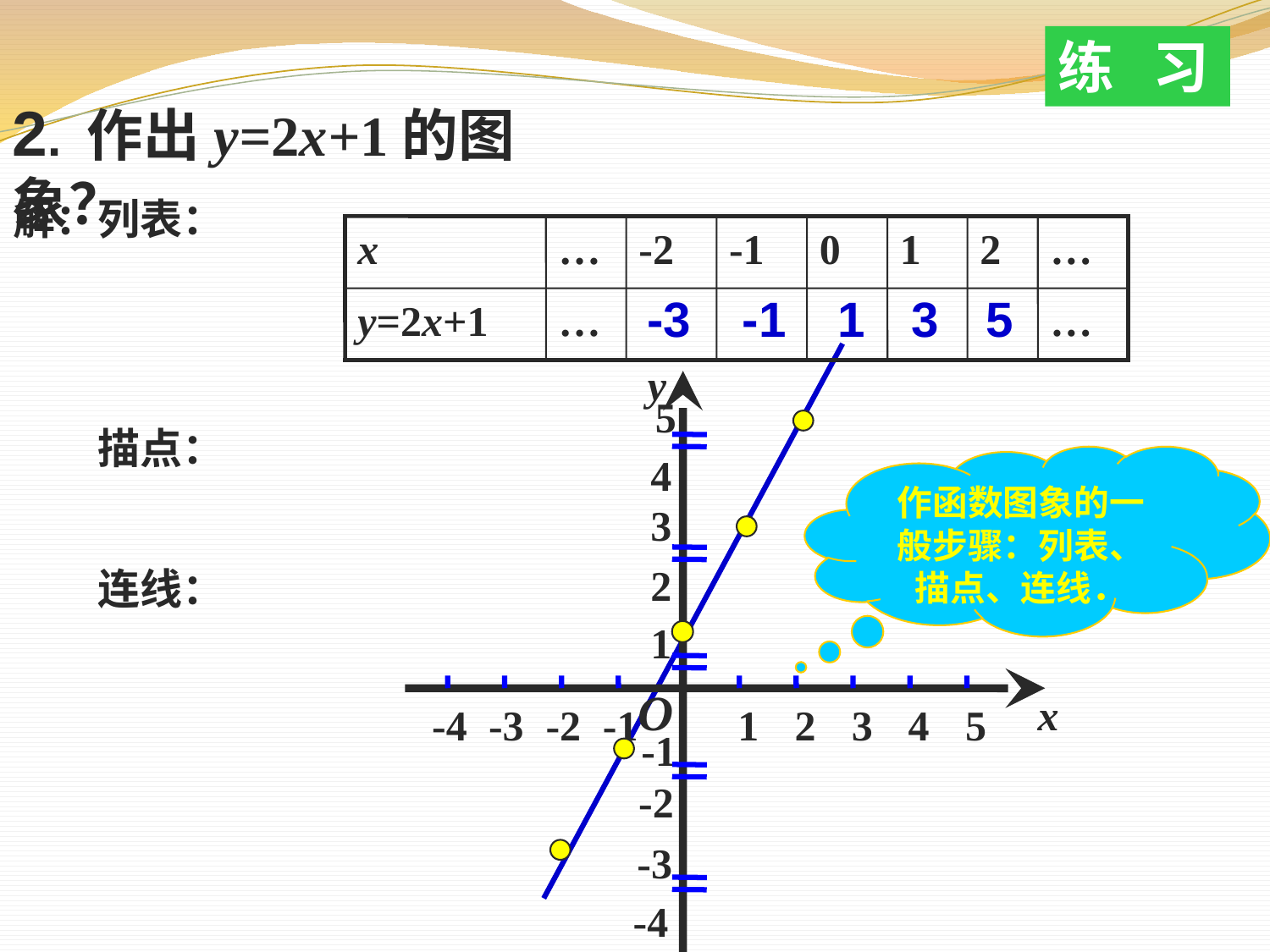

练   习
2. 作出y=2x+1的图象？
解：列表：
x

…

-2

-1

0

1

2

…

y=2x+1

…

…

-3
-1
1
3
5

y

5

4
3
2
1

-4
-3
-2
1
2
3
4
5
-1
-1
-2
-3
-4

描点：
作函数图象的一般步骤：列表、描点、连线．

连线：

O
x